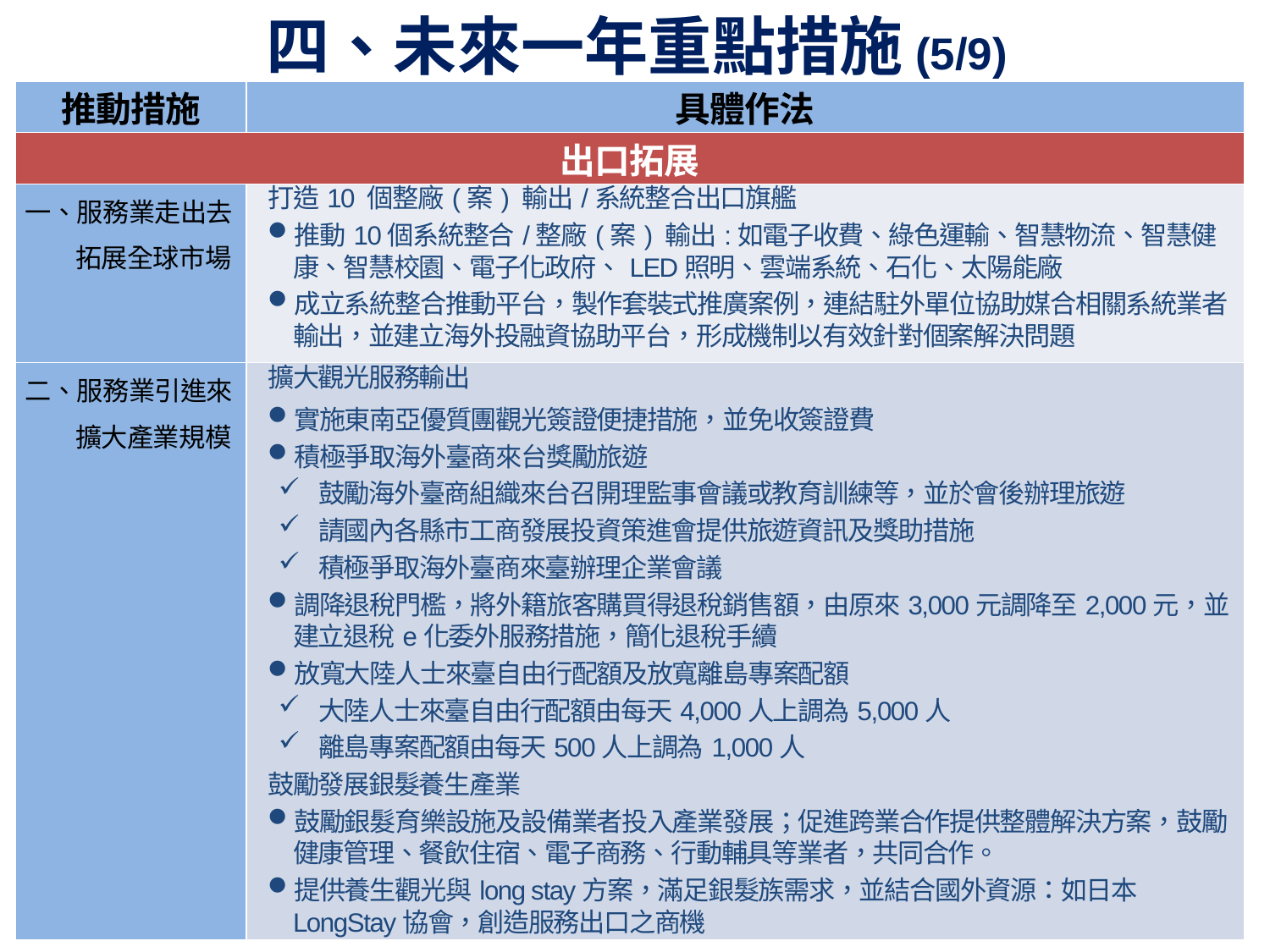

# 四、未來一年重點措施(5/9)
| 推動措施 | 具體作法 |
| --- | --- |
| 出口拓展 |  |
| 一、服務業走出去拓展全球市場 | 打造10 個整廠(案) 輸出/系統整合出口旗艦 推動10個系統整合/整廠(案) 輸出:如電子收費、綠色運輸、智慧物流、智慧健康、智慧校園、電子化政府、LED照明、雲端系統、石化、太陽能廠 成立系統整合推動平台，製作套裝式推廣案例，連結駐外單位協助媒合相關系統業者輸出，並建立海外投融資協助平台，形成機制以有效針對個案解決問題 |
| 二、服務業引進來擴大產業規模 | 擴大觀光服務輸出 實施東南亞優質團觀光簽證便捷措施，並免收簽證費 積極爭取海外臺商來台獎勵旅遊 鼓勵海外臺商組織來台召開理監事會議或教育訓練等，並於會後辦理旅遊 請國內各縣市工商發展投資策進會提供旅遊資訊及獎助措施 積極爭取海外臺商來臺辦理企業會議 調降退稅門檻，將外籍旅客購買得退稅銷售額，由原來3,000元調降至2,000元，並建立退稅e化委外服務措施，簡化退稅手續 放寬大陸人士來臺自由行配額及放寬離島專案配額 大陸人士來臺自由行配額由每天4,000人上調為5,000人 離島專案配額由每天500人上調為1,000人 鼓勵發展銀髮養生產業 鼓勵銀髮育樂設施及設備業者投入產業發展；促進跨業合作提供整體解決方案，鼓勵健康管理、餐飲住宿、電子商務、行動輔具等業者，共同合作。 提供養生觀光與long stay方案，滿足銀髮族需求，並結合國外資源：如日本LongStay協會，創造服務出口之商機 |
26